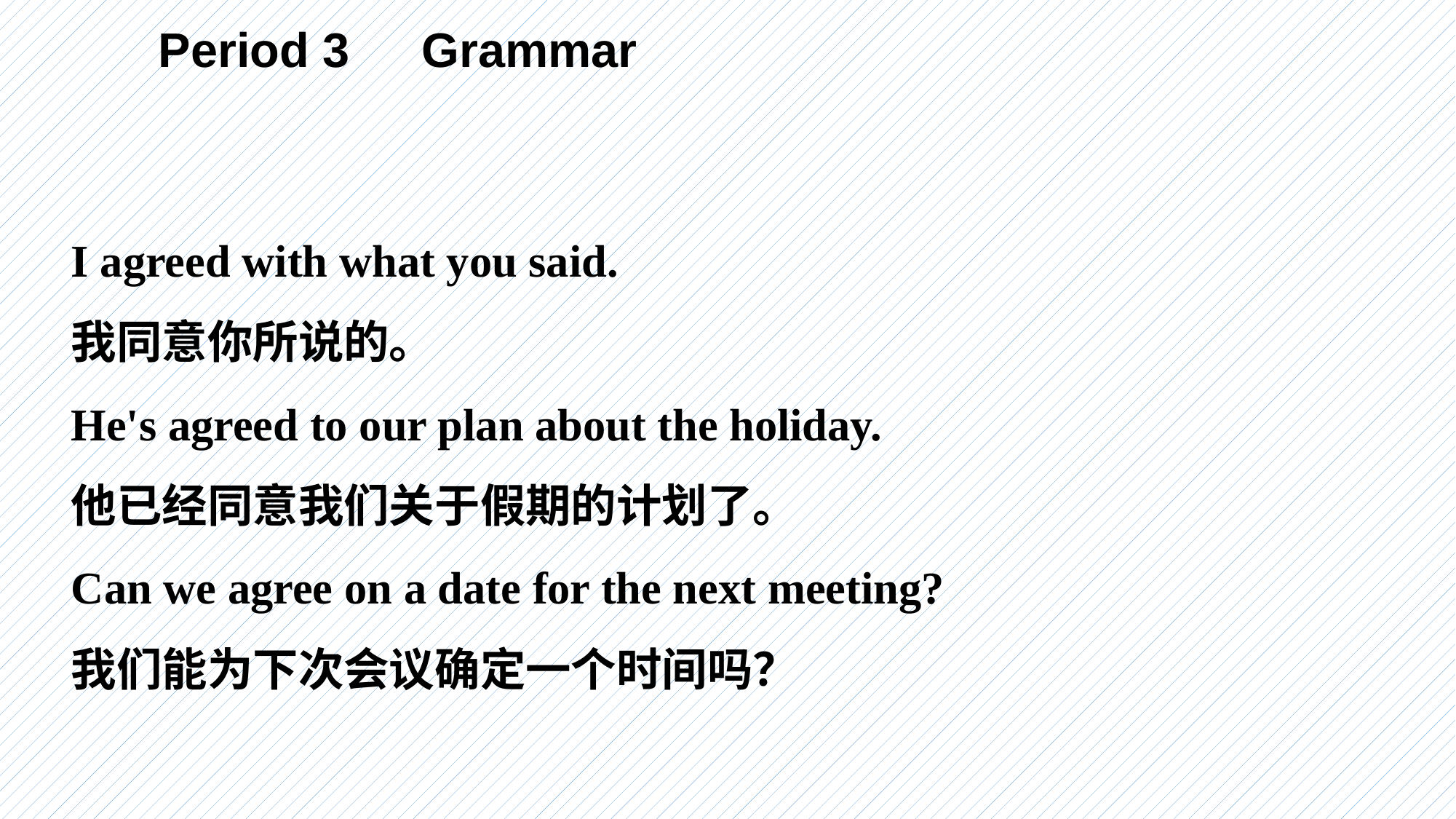

Period 3　Grammar
I agreed with what you said.
我同意你所说的。
He's agreed to our plan about the holiday.
他已经同意我们关于假期的计划了。
Can we agree on a date for the next meeting?
我们能为下次会议确定一个时间吗？